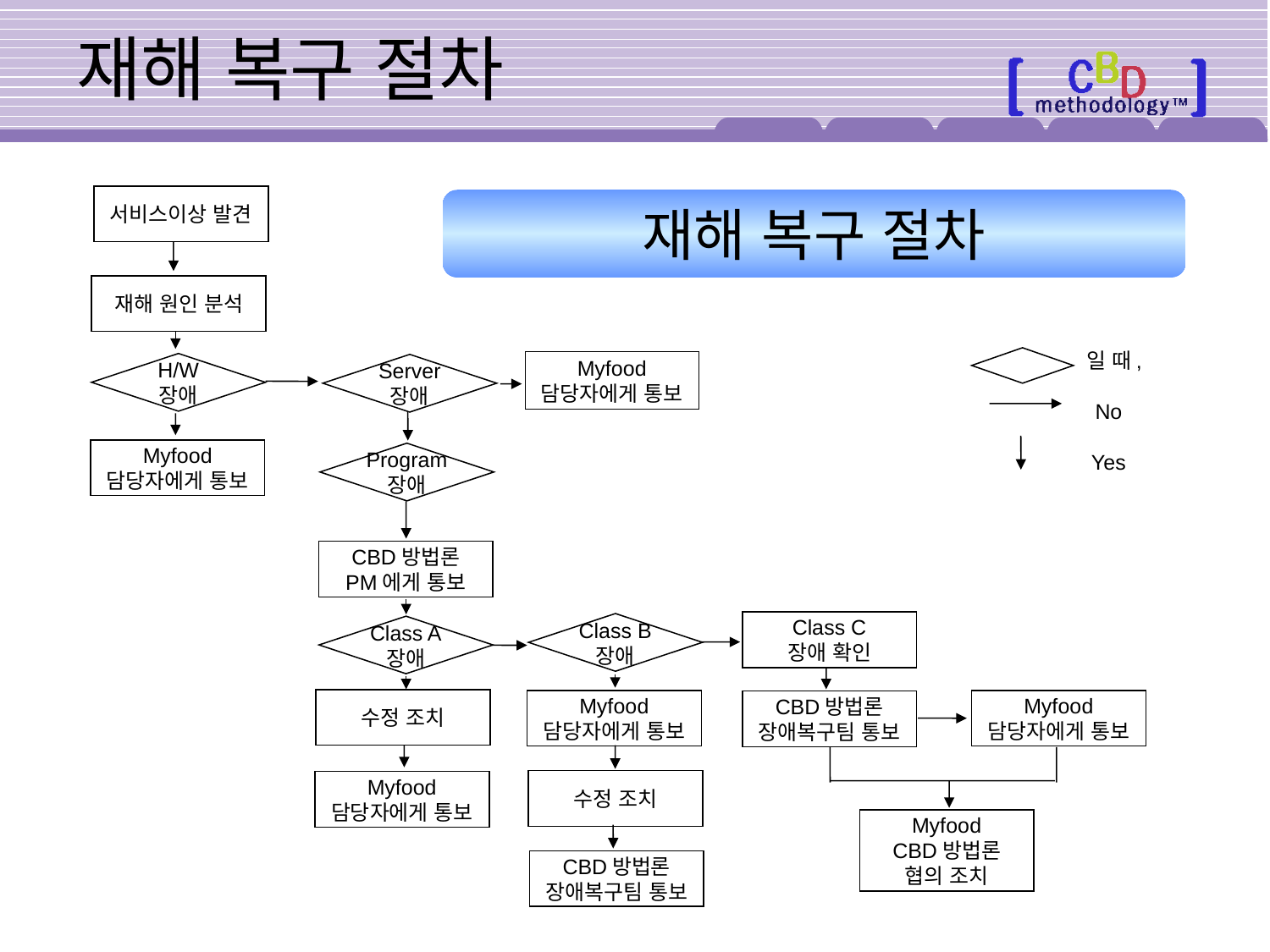

# 재해 복구 절차
서비스이상 발견
재해 복구 절차

재해 원인 분석

 일 때,

No

Yes

Myfood
담당자에게 통보
H/W
장애
Server
장애

Myfood
담당자에게 통보
Program
장애

CBD방법론
PM에게 통보

Class C
장애 확인
Class B
장애
Class A
장애

수정 조치
Myfood
담당자에게 통보
Myfood
담당자에게 통보
CBD방법론
장애복구팀 통보

수정 조치
Myfood
담당자에게 통보

Myfood
CBD방법론
협의 조치

CBD방법론
장애복구팀 통보